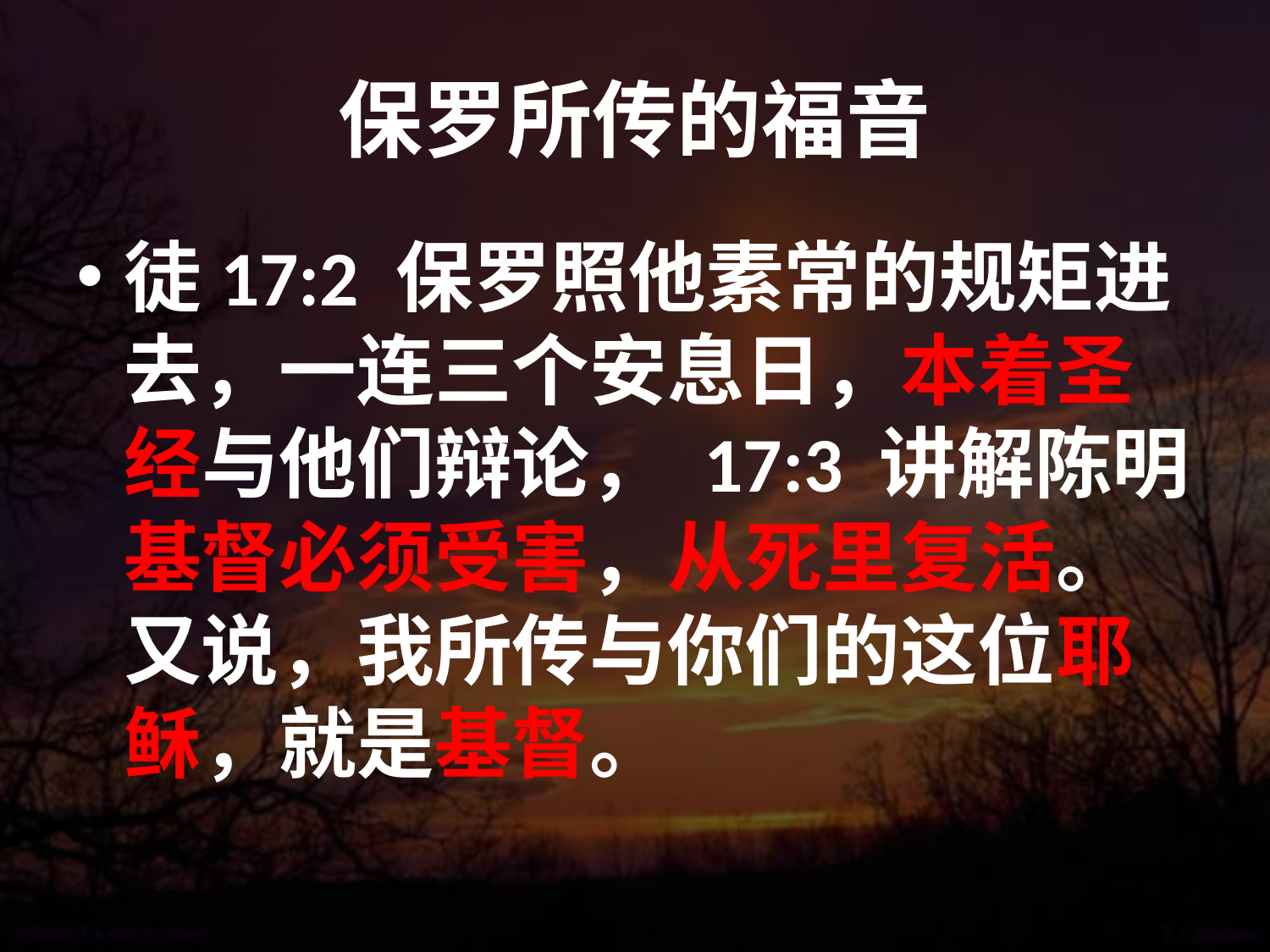

# 保罗所传的福音
徒17:2 保罗照他素常的规矩进去，一连三个安息日，本着圣经与他们辩论， 17:3 讲解陈明基督必须受害，从死里复活。又说，我所传与你们的这位耶稣，就是基督。